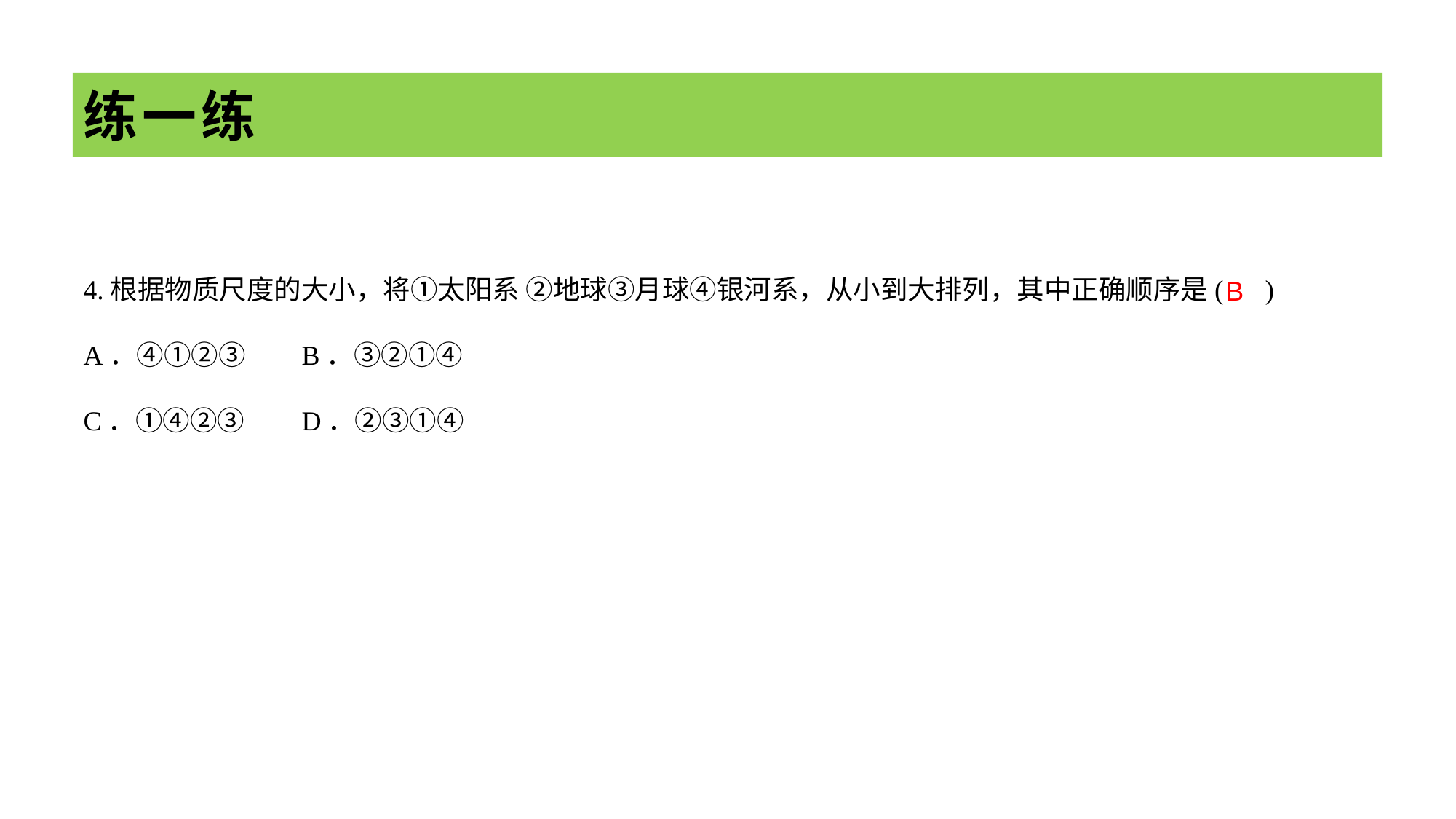

# 练一练
4.根据物质尺度的大小，将①太阳系 ②地球③月球④银河系，从小到大排列，其中正确顺序是(      )
A．④①②③	B．③②①④
C．①④②③	D．②③①④
B